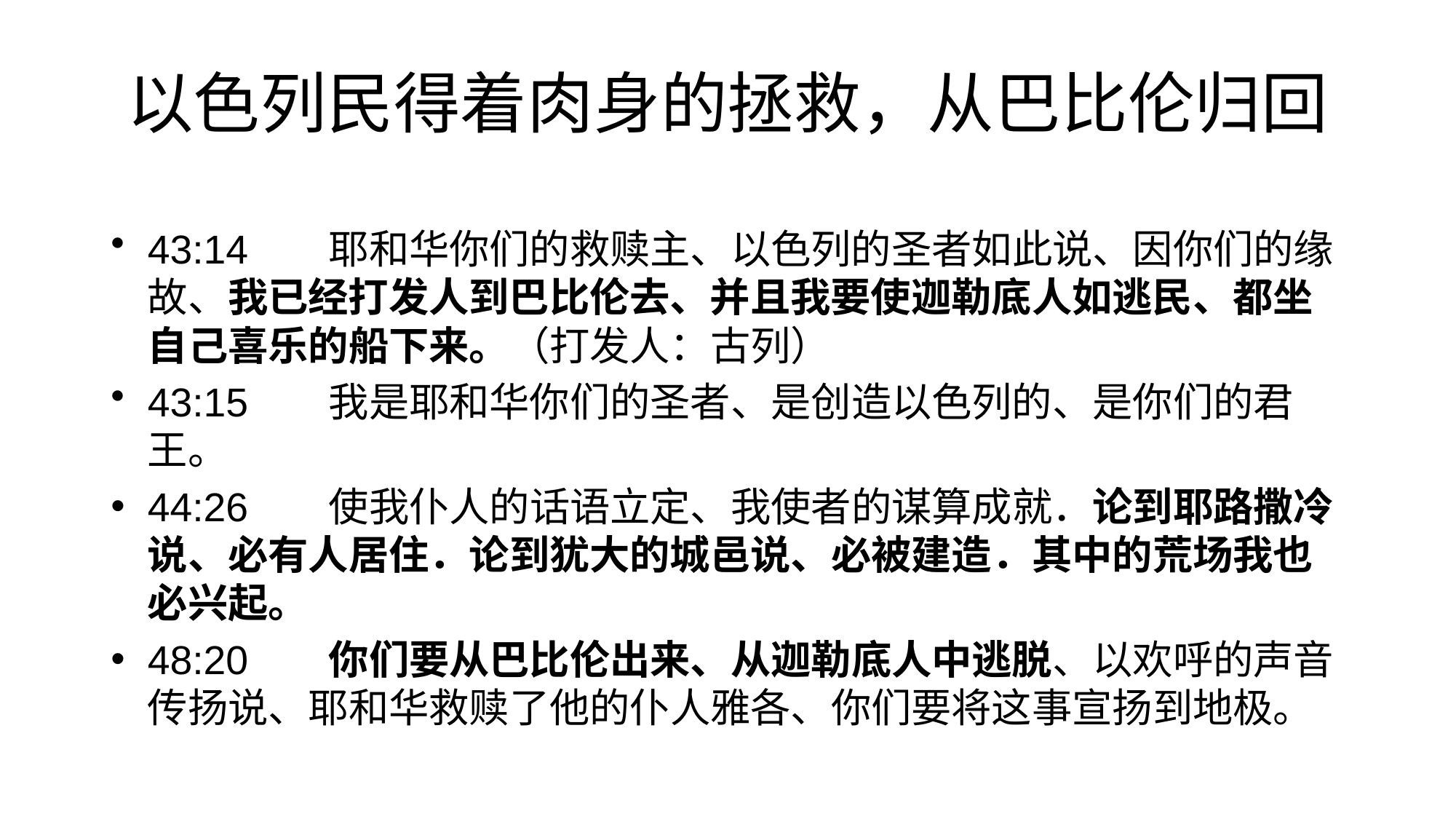

# 以色列民得着肉身的拯救，从巴比伦归回
43:14	耶和华你们的救赎主、以色列的圣者如此说、因你们的缘故、我已经打发人到巴比伦去、并且我要使迦勒底人如逃民、都坐自己喜乐的船下来。（打发人：古列）
43:15	我是耶和华你们的圣者、是创造以色列的、是你们的君王。
44:26	使我仆人的话语立定、我使者的谋算成就．论到耶路撒冷说、必有人居住．论到犹大的城邑说、必被建造．其中的荒场我也必兴起。
48:20	你们要从巴比伦出来、从迦勒底人中逃脱、以欢呼的声音传扬说、耶和华救赎了他的仆人雅各、你们要将这事宣扬到地极。